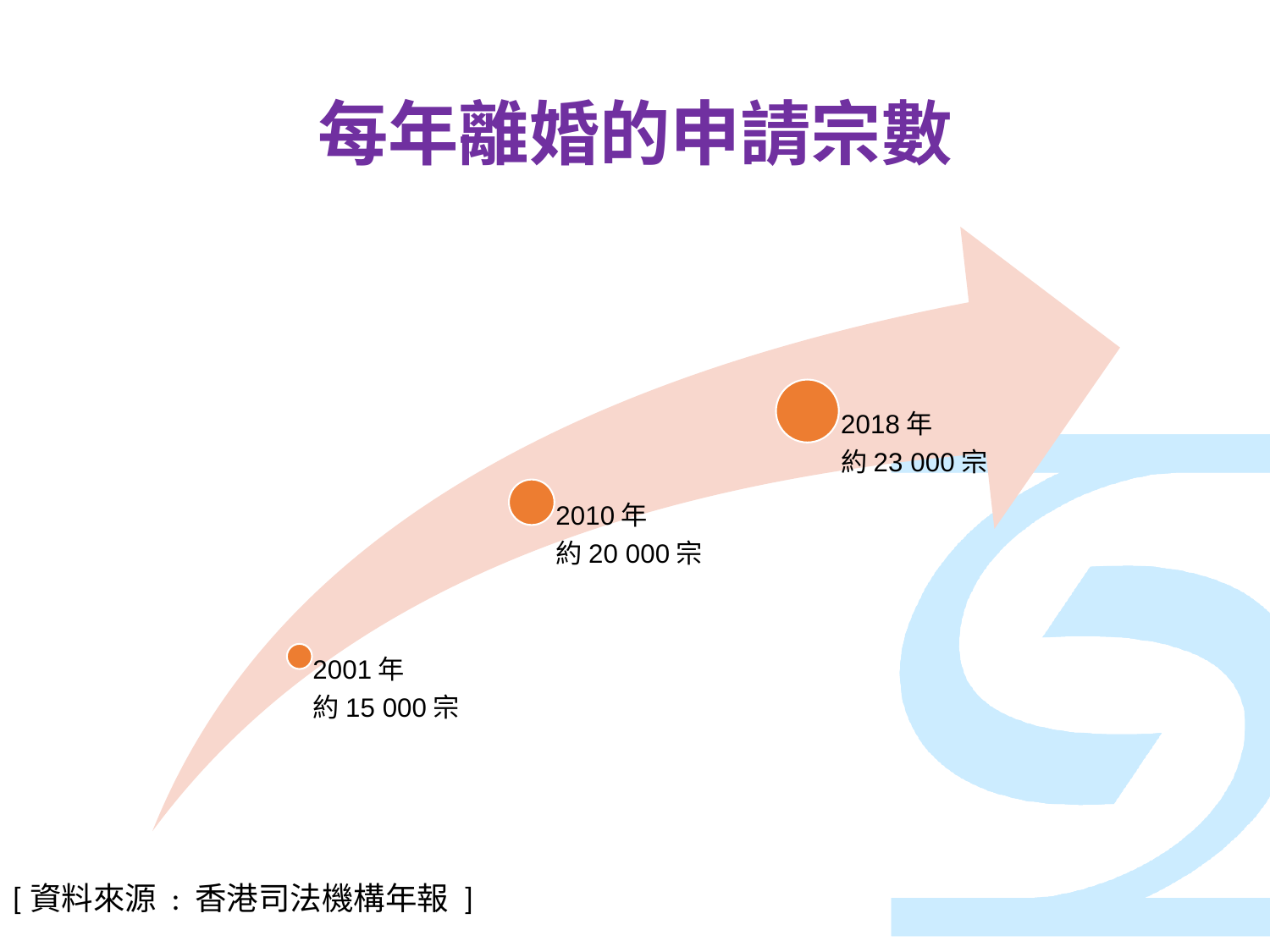

# 每年離婚的申請宗數
2001年
約15 000宗
2010年
約20 000宗
2018年
約23 000宗
[資料來源 : 香港司法機構年報 ]
3